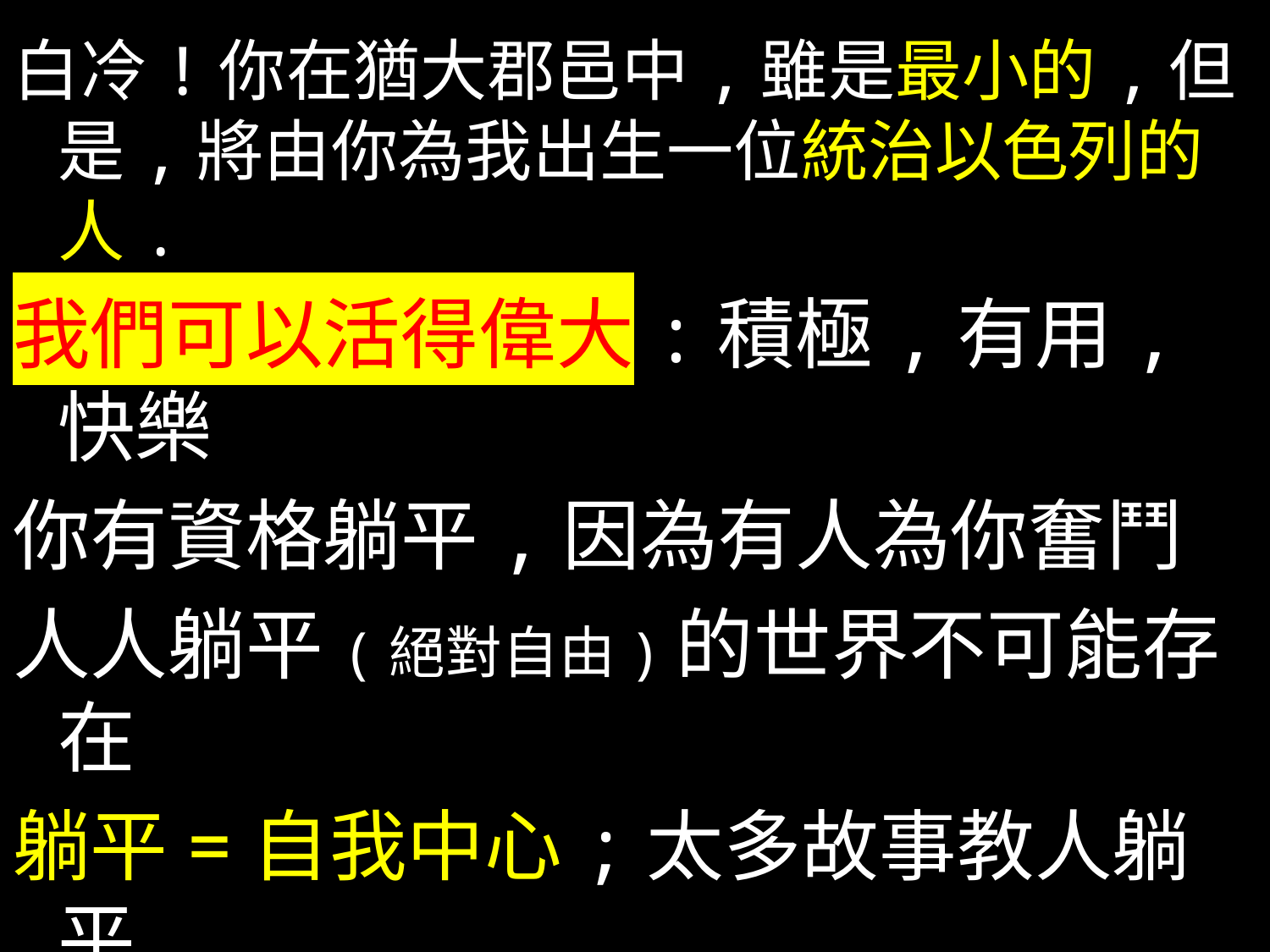

白冷!你在猶大郡邑中,雖是最小的,但是,將由你為我出生一位統治以色列的人.
我們可以活得偉大:積極,有用,快樂
你有資格躺平,因為有人為你奮鬥
人人躺平(絕對自由)的世界不可能存在
躺平=自我中心;太多故事教人躺平
躺平可以化為心態:最忙時也悠閑
 能忙人之所閑者,方能閑人之所忙